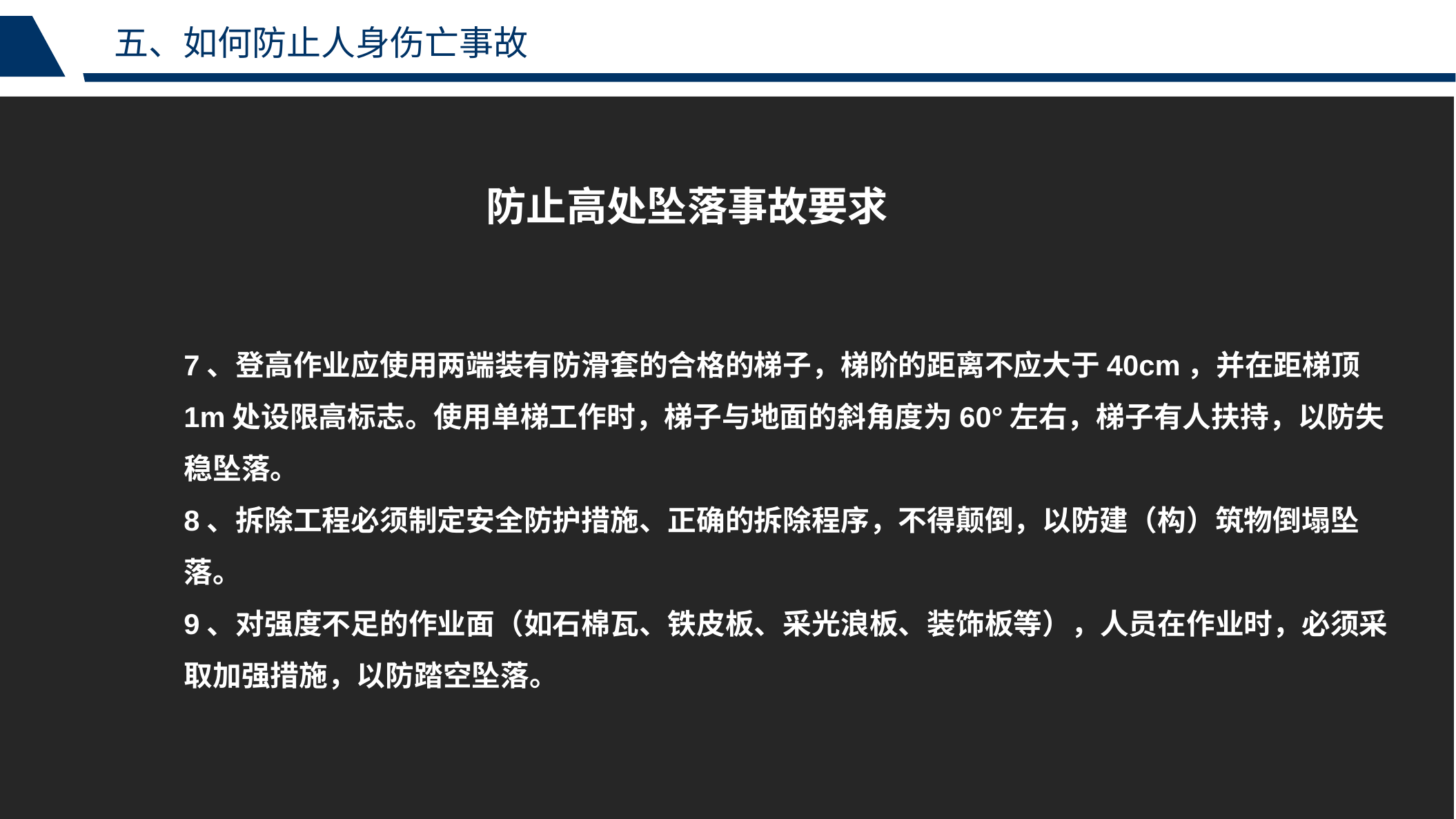

五、如何防止人身伤亡事故

防止高处坠落事故要求
7、登高作业应使用两端装有防滑套的合格的梯子，梯阶的距离不应大于40cm，并在距梯顶1m处设限高标志。使用单梯工作时，梯子与地面的斜角度为60°左右，梯子有人扶持，以防失稳坠落。
8、拆除工程必须制定安全防护措施、正确的拆除程序，不得颠倒，以防建（构）筑物倒塌坠落。
9、对强度不足的作业面（如石棉瓦、铁皮板、采光浪板、装饰板等），人员在作业时，必须采取加强措施，以防踏空坠落。